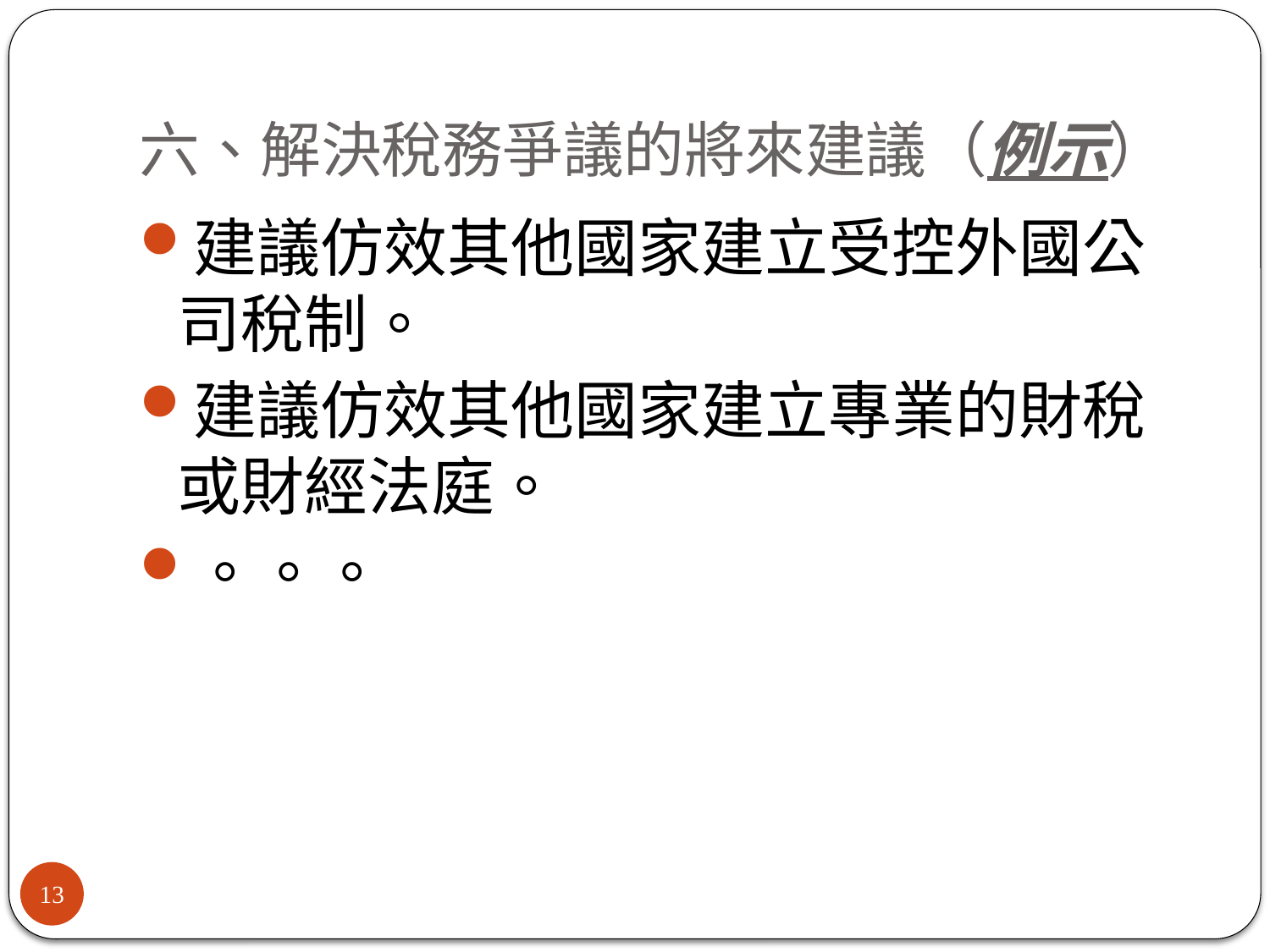

# 六、解決稅務爭議的將來建議（例示）
建議仿效其他國家建立受控外國公司稅制。
建議仿效其他國家建立專業的財稅或財經法庭。
。。。
13